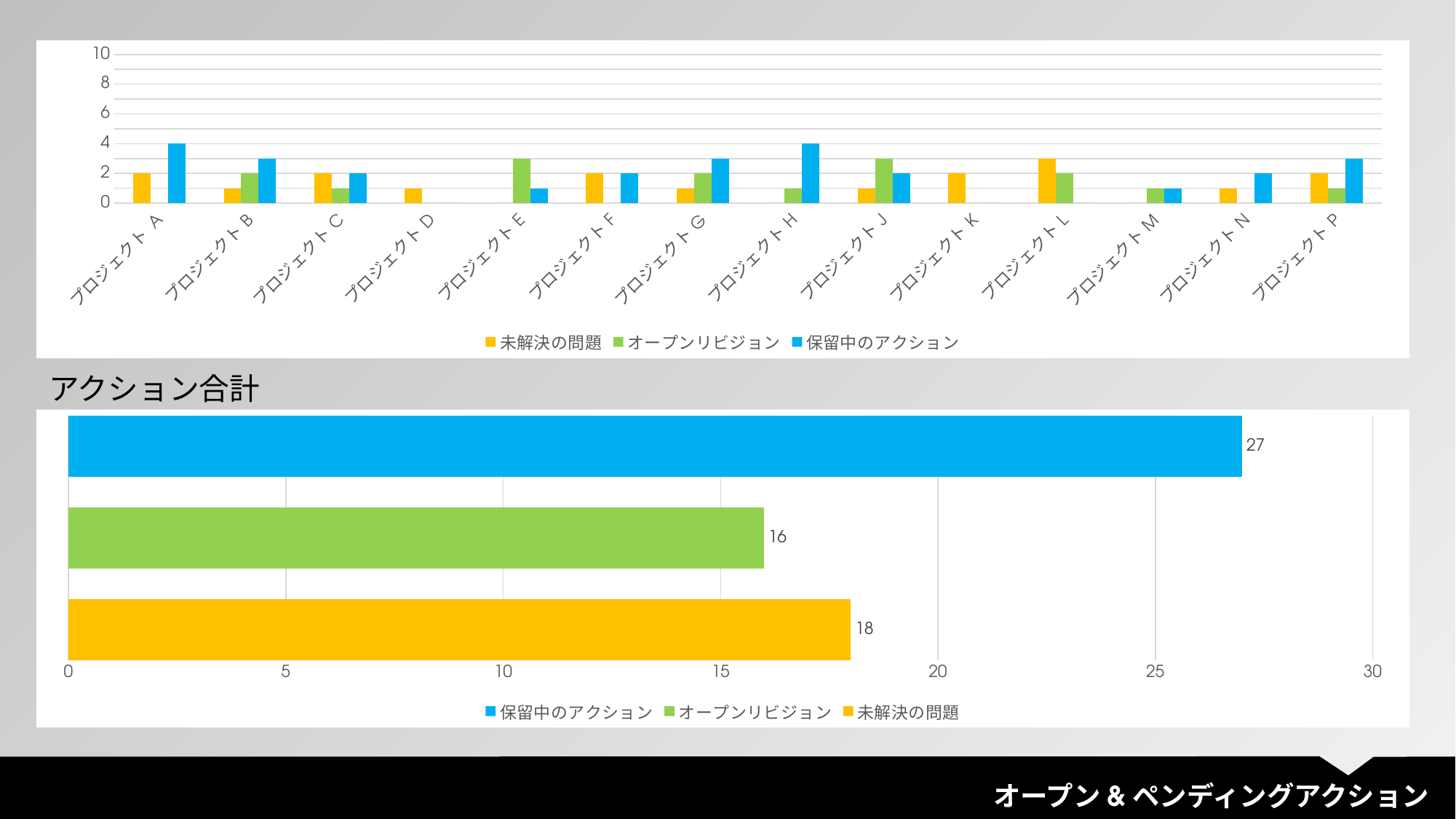

### Chart

| Category | 未解決の問題 | オープンリビジョン | 保留中のアクション |
|---|---|---|---|
| プロジェクト A | 2.0 | 0.0 | 4.0 |
| プロジェクトB | 1.0 | 2.0 | 3.0 |
| プロジェクトC | 2.0 | 1.0 | 2.0 |
| プロジェクトD | 1.0 | 0.0 | 0.0 |
| プロジェクトE | 0.0 | 3.0 | 1.0 |
| プロジェクトF | 2.0 | 0.0 | 2.0 |
| プロジェクトG | 1.0 | 2.0 | 3.0 |
| プロジェクトH | 0.0 | 1.0 | 4.0 |
| プロジェクトJ | 1.0 | 3.0 | 2.0 |
| プロジェクトK | 2.0 | 0.0 | 0.0 |
| プロジェクトL | 3.0 | 2.0 | 0.0 |
| プロジェクトM | 0.0 | 1.0 | 1.0 |
| プロジェクトN | 1.0 | 0.0 | 2.0 |
| プロジェクトP | 2.0 | 1.0 | 3.0 |
アクション合計

### Chart

| Category | 未解決の問題 | オープンリビジョン | 保留中のアクション |
|---|---|---|---|
オープン&ペンディングアクション